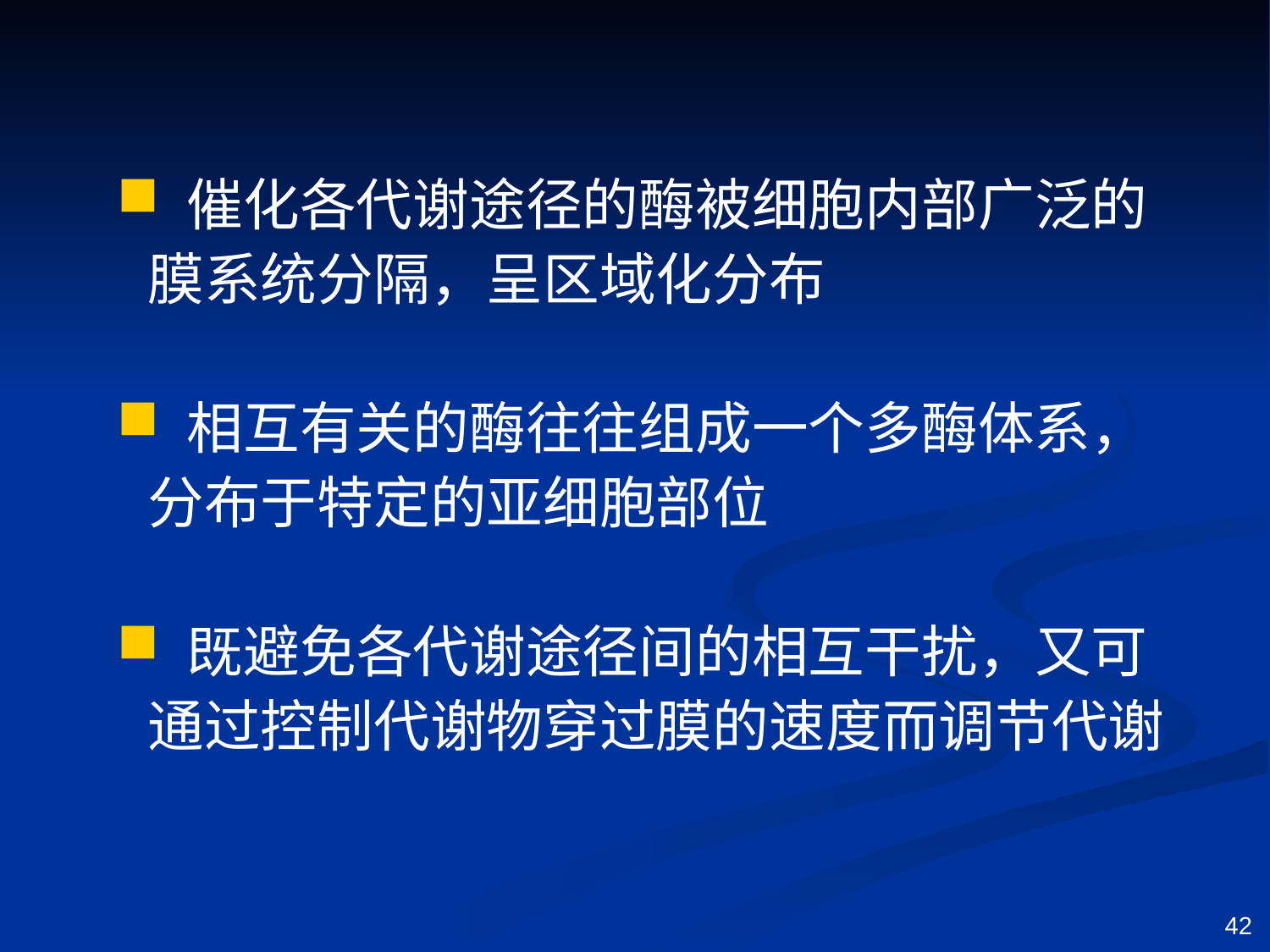

催化各代谢途径的酶被细胞内部广泛的膜系统分隔，呈区域化分布

 相互有关的酶往往组成一个多酶体系，分布于特定的亚细胞部位

 既避免各代谢途径间的相互干扰，又可通过控制代谢物穿过膜的速度而调节代谢
42